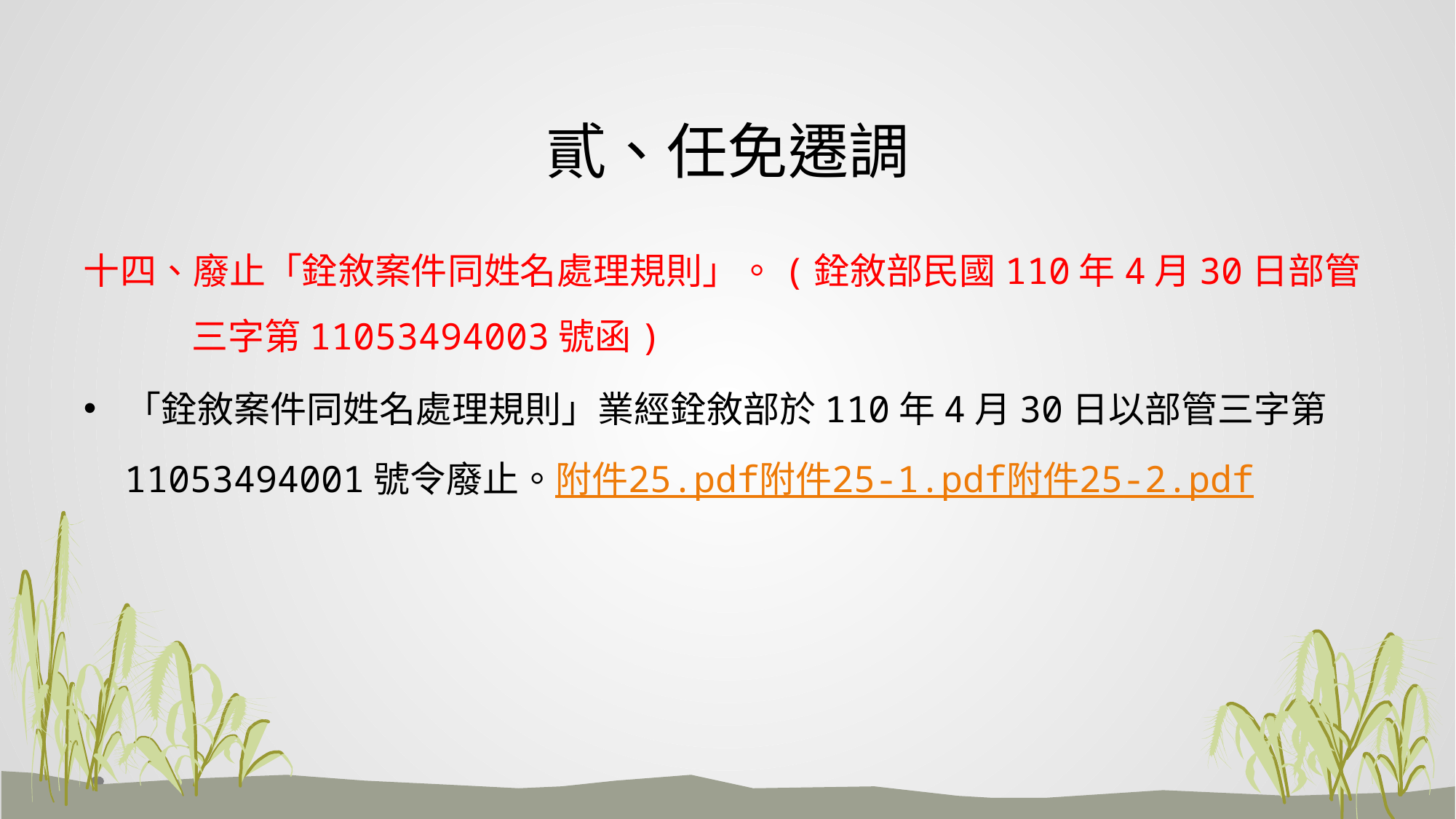

# 貳、任免遷調
十四、廢止「銓敘案件同姓名處理規則」。(銓敘部民國110年4月30日部管三字第11053494003號函)
「銓敘案件同姓名處理規則」業經銓敘部於110年4月30日以部管三字第11053494001號令廢止。附件25.pdf附件25-1.pdf附件25-2.pdf